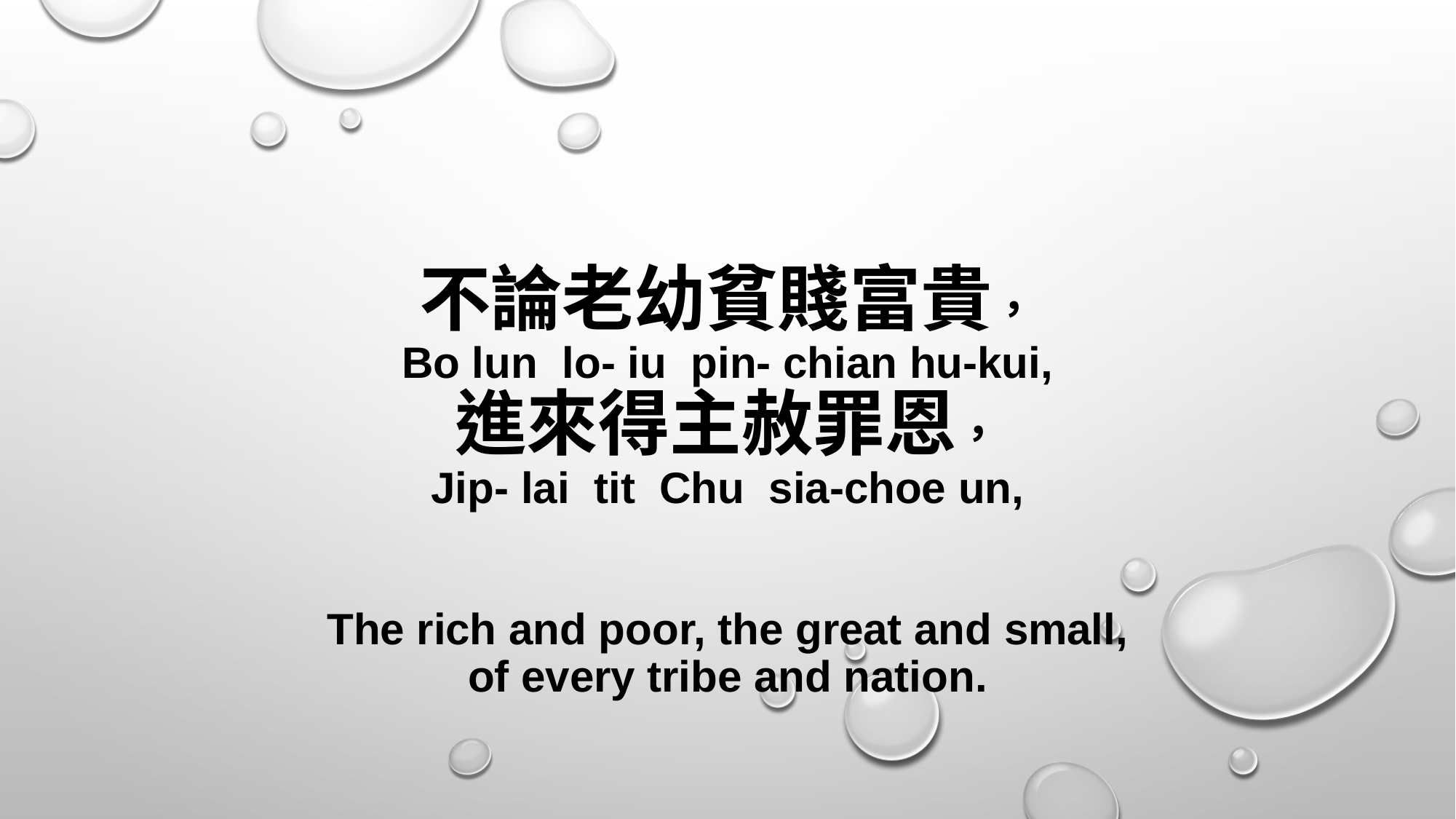

# 不論老幼貧賤富貴， Bo lun  lo- iu  pin- chian hu-kui, 進來得主赦罪恩， Jip- lai  tit  Chu  sia-choe un, The rich and poor, the great and small, of every tribe and nation.